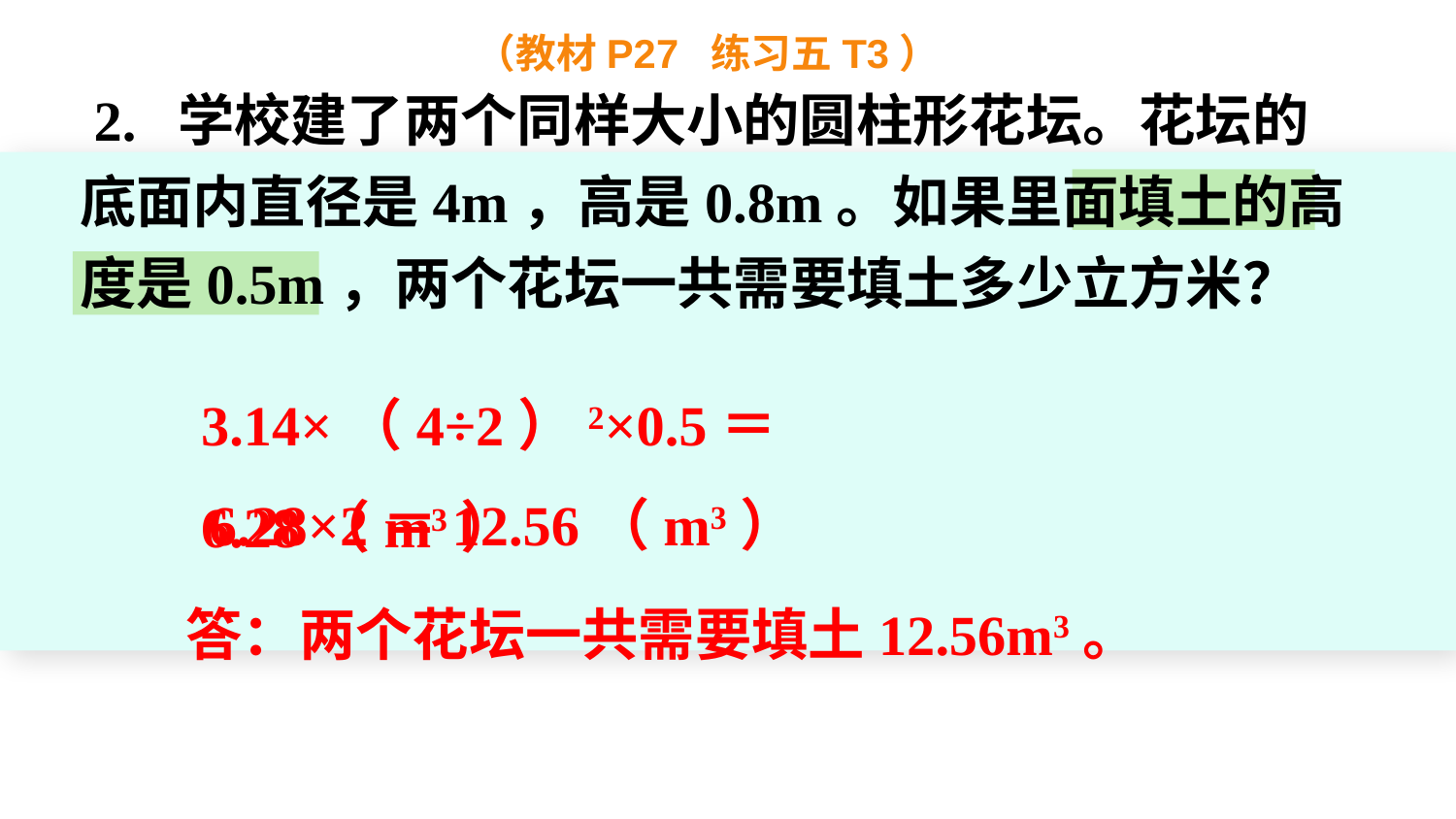

（教材P27  练习五T3）
 2.  学校建了两个同样大小的圆柱形花坛。花坛的底面内直径是4m，高是0.8m。如果里面填土的高度是0.5m，两个花坛一共需要填土多少立方米？

3.14×（4÷2）2×0.5＝6.28（m3）
6.28×2＝12.56（m3）
答：两个花坛一共需要填土12.56m3。